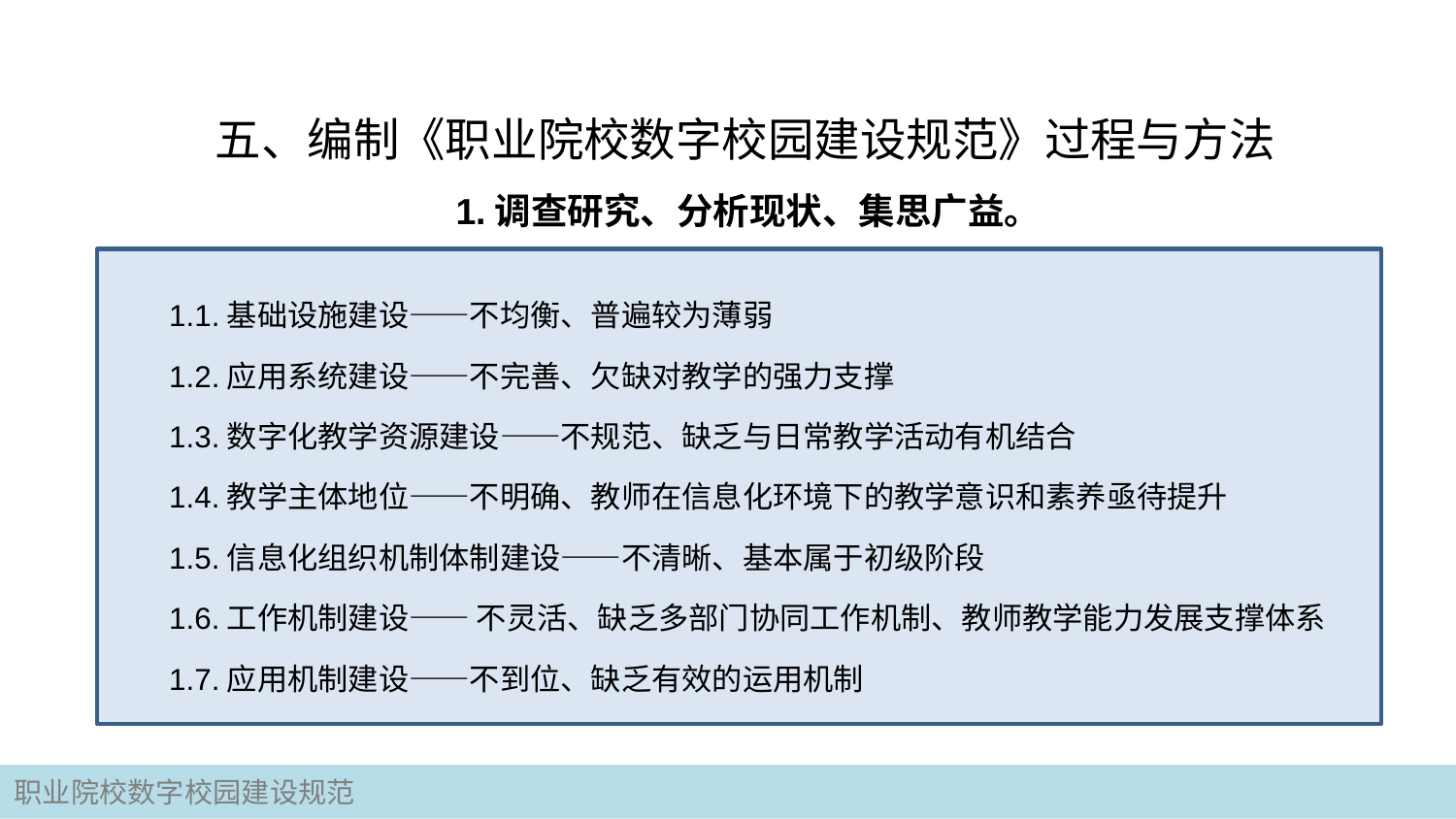

# 五、编制《职业院校数字校园建设规范》过程与方法
1.调查研究、分析现状、集思广益。

1.1.基础设施建设——不均衡、普遍较为薄弱
1.2.应用系统建设——不完善、欠缺对教学的强力支撑
1.3.数字化教学资源建设——不规范、缺乏与日常教学活动有机结合
1.4.教学主体地位——不明确、教师在信息化环境下的教学意识和素养亟待提升
1.5.信息化组织机制体制建设——不清晰、基本属于初级阶段
1.6.工作机制建设—— 不灵活、缺乏多部门协同工作机制、教师教学能力发展支撑体系
1.7.应用机制建设——不到位、缺乏有效的运用机制
职业院校数字校园建设规范